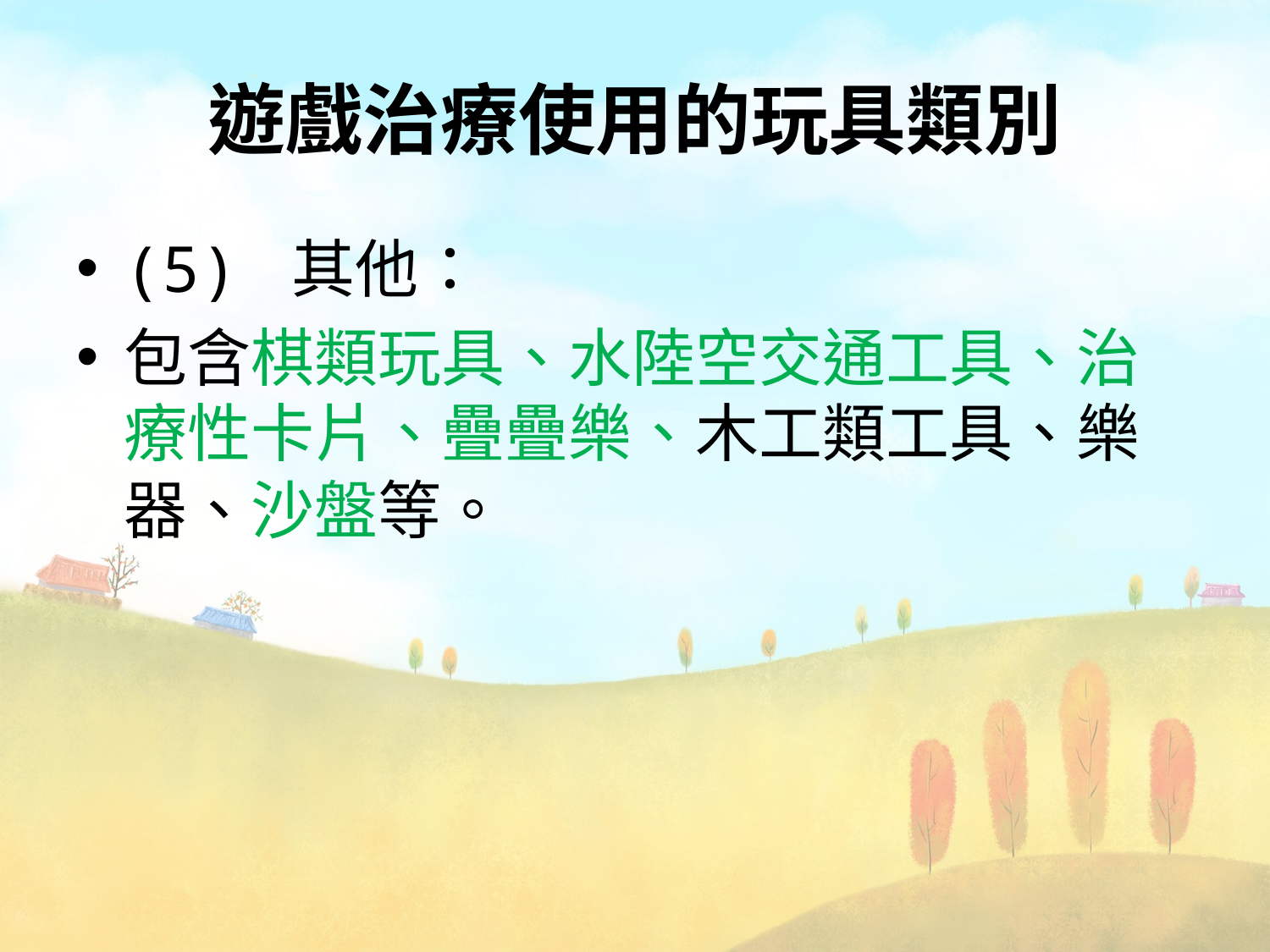

# 遊戲治療使用的玩具類別
(5) 其他：
包含棋類玩具、水陸空交通工具、治療性卡片、疊疊樂、木工類工具、樂器、沙盤等。